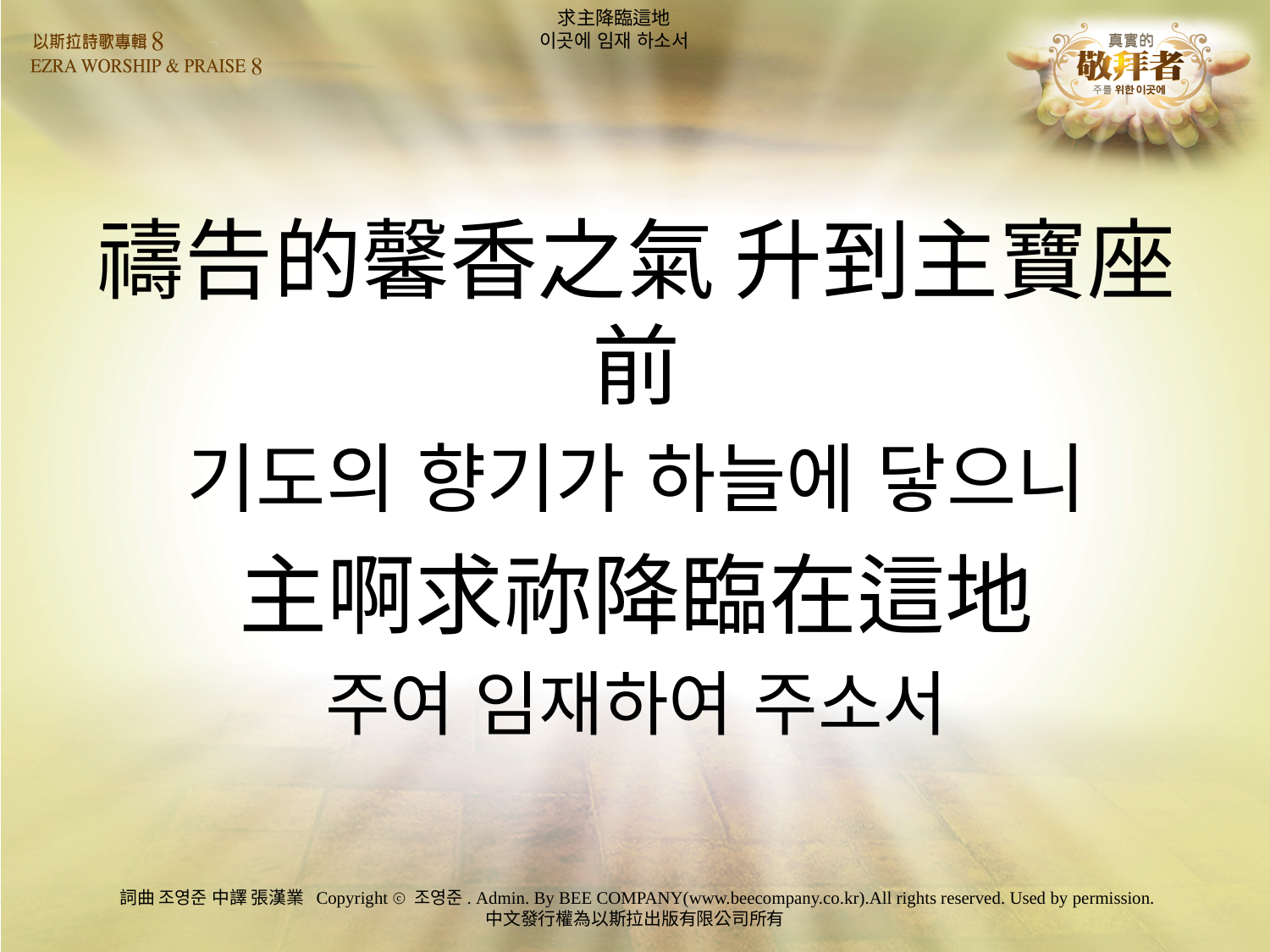

# 求主降臨這地 이곳에 임재 하소서
禱告的馨香之氣 升到主寶座前
기도의 향기가 하늘에 닿으니
主啊求祢降臨在這地
주여 임재하여 주소서
詞曲 조영준 中譯 張漢業  Copyright ⓒ 조영준. Admin. By BEE COMPANY(www.beecompany.co.kr).All rights reserved. Used by permission.
中文發行權為以斯拉出版有限公司所有